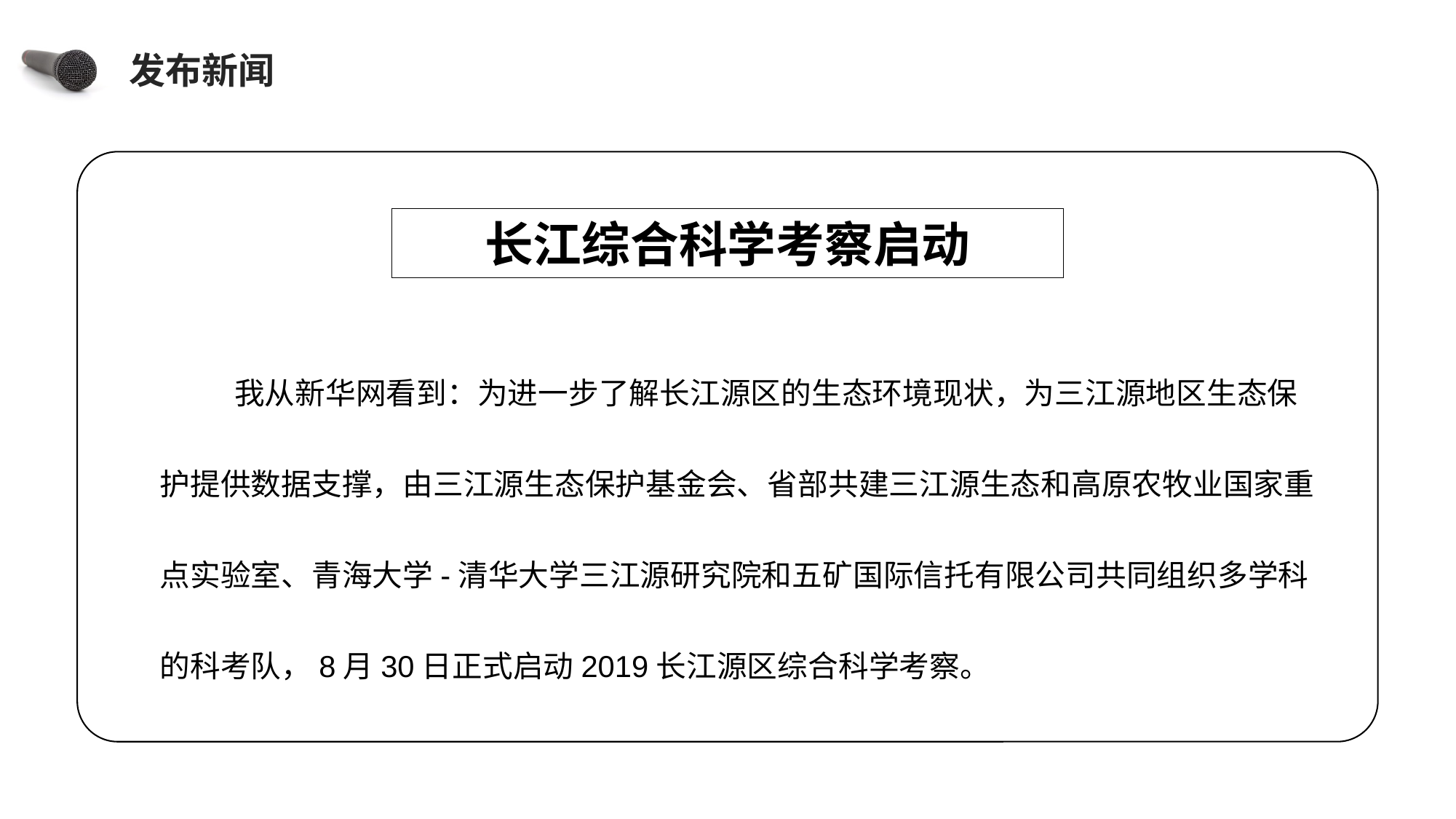

发布新闻
长江综合科学考察启动
  我从新华网看到：为进一步了解长江源区的生态环境现状，为三江源地区生态保护提供数据支撑，由三江源生态保护基金会、省部共建三江源生态和高原农牧业国家重点实验室、青海大学-清华大学三江源研究院和五矿国际信托有限公司共同组织多学科的科考队，8月30日正式启动2019长江源区综合科学考察。